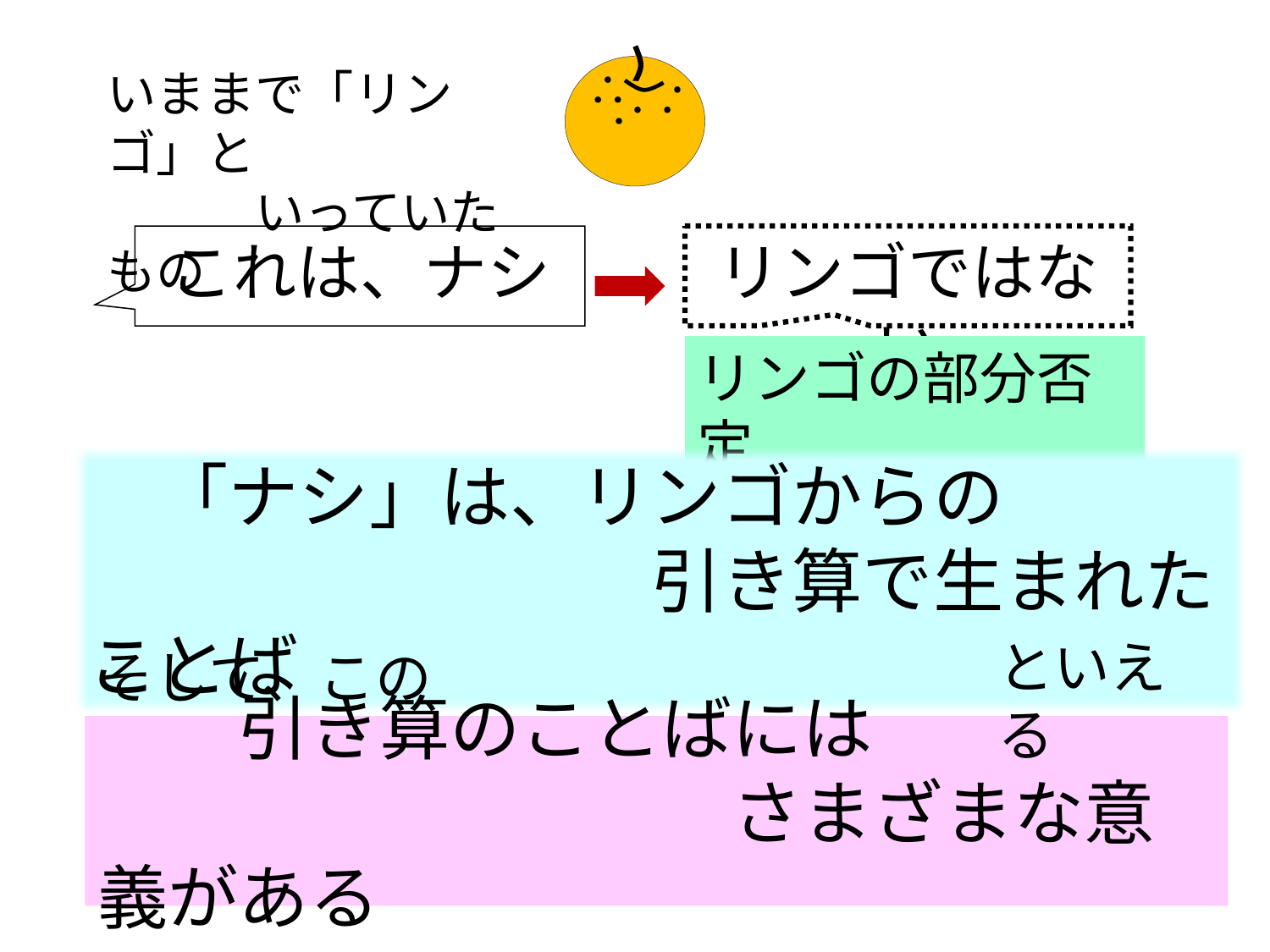

いままで「リンゴ」と
　　　いっていたもの
これは、ナシ
リンゴではない

リンゴの部分否定
　「ナシ」は、リンゴからの
　　　　　　　　引き算で生まれたことば
といえる
そして、この
# 引き算のことばには 　　　　　　　　　さまざまな意義がある